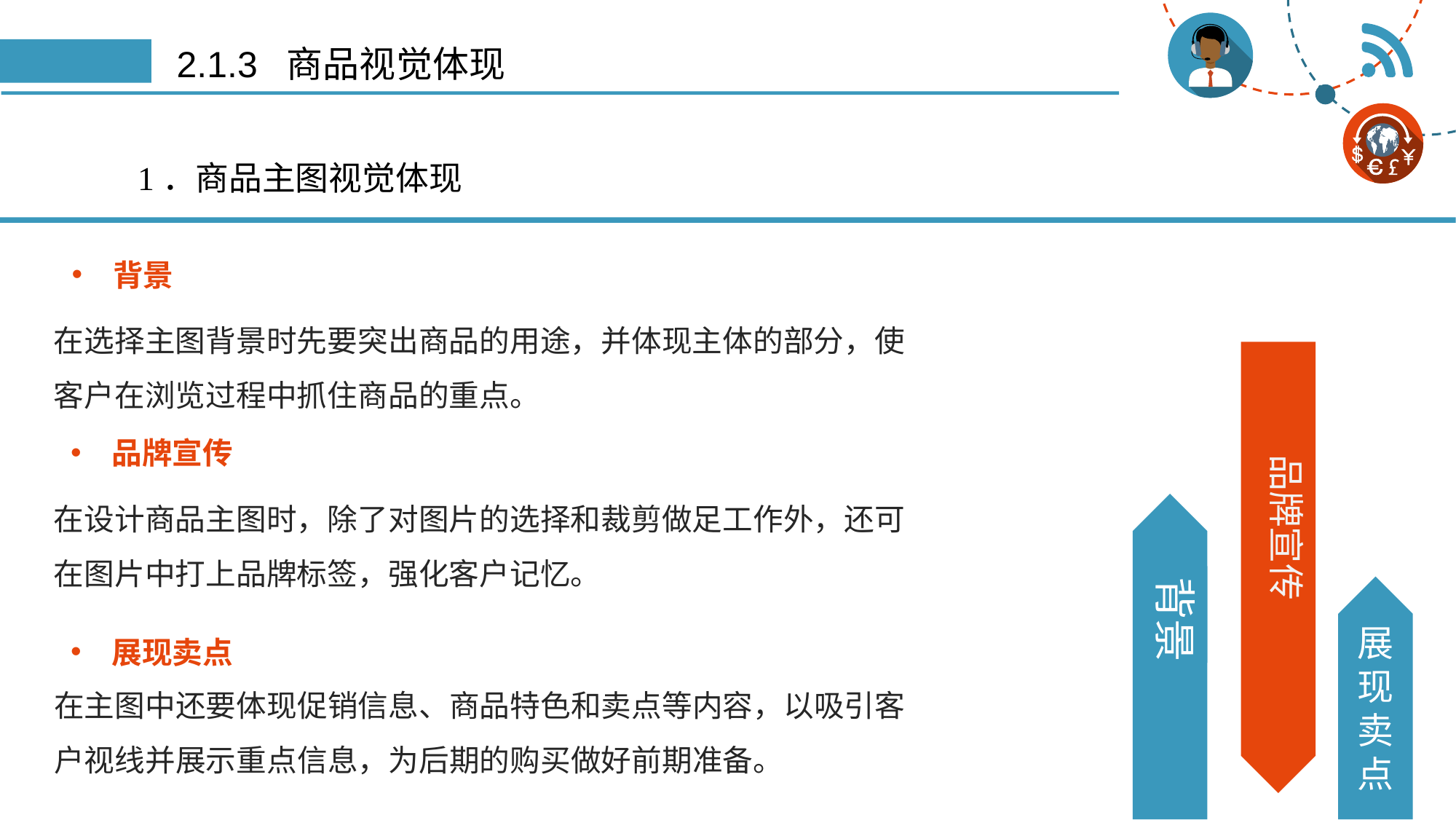

# 2.1.3  商品视觉体现
1．商品主图视觉体现

背景
在选择主图背景时先要突出商品的用途，并体现主体的部分，使客户在浏览过程中抓住商品的重点。
品牌宣传

品牌宣传
在设计商品主图时，除了对图片的选择和裁剪做足工作外，还可在图片中打上品牌标签，强化客户记忆。
背景

展现卖点
展现卖点
在主图中还要体现促销信息、商品特色和卖点等内容，以吸引客户视线并展示重点信息，为后期的购买做好前期准备。